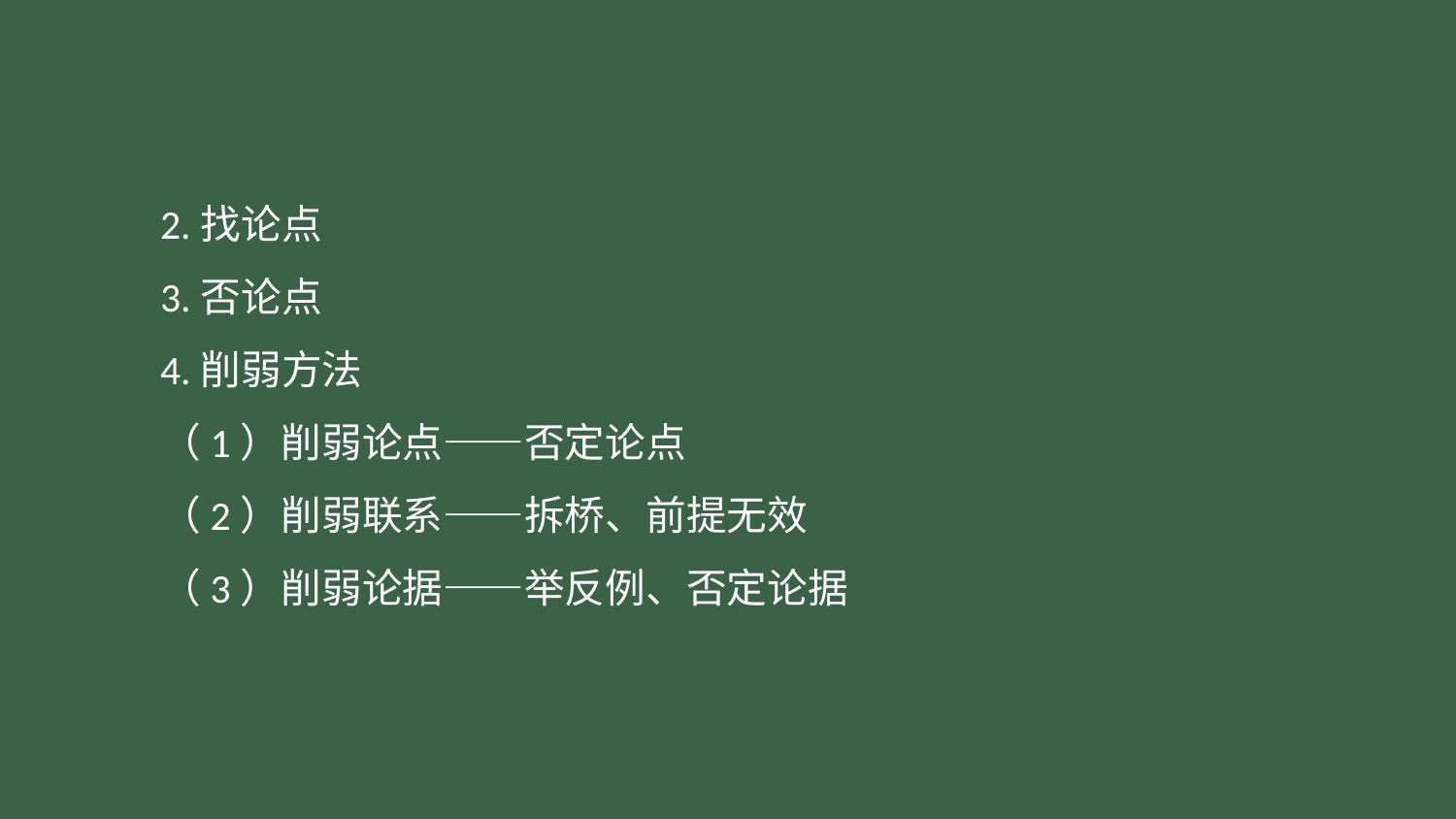

#
2.找论点
3.否论点
4.削弱方法
（1）削弱论点——否定论点
（2）削弱联系——拆桥、前提无效
（3）削弱论据——举反例、否定论据